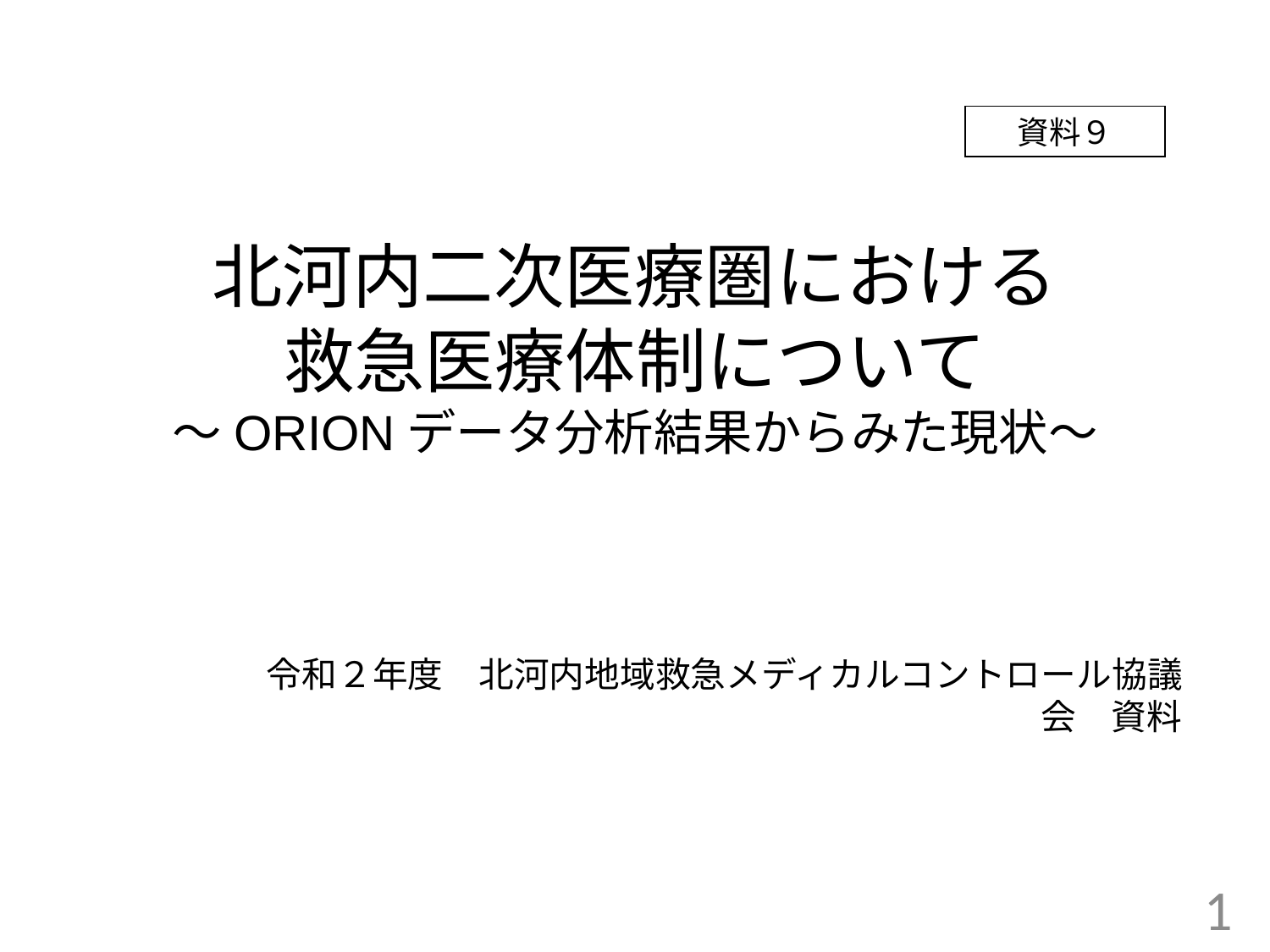

資料９
# 北河内二次医療圏における 救急医療体制について ～ORIONデータ分析結果からみた現状～
令和２年度　北河内地域救急メディカルコントロール協議会　資料

1